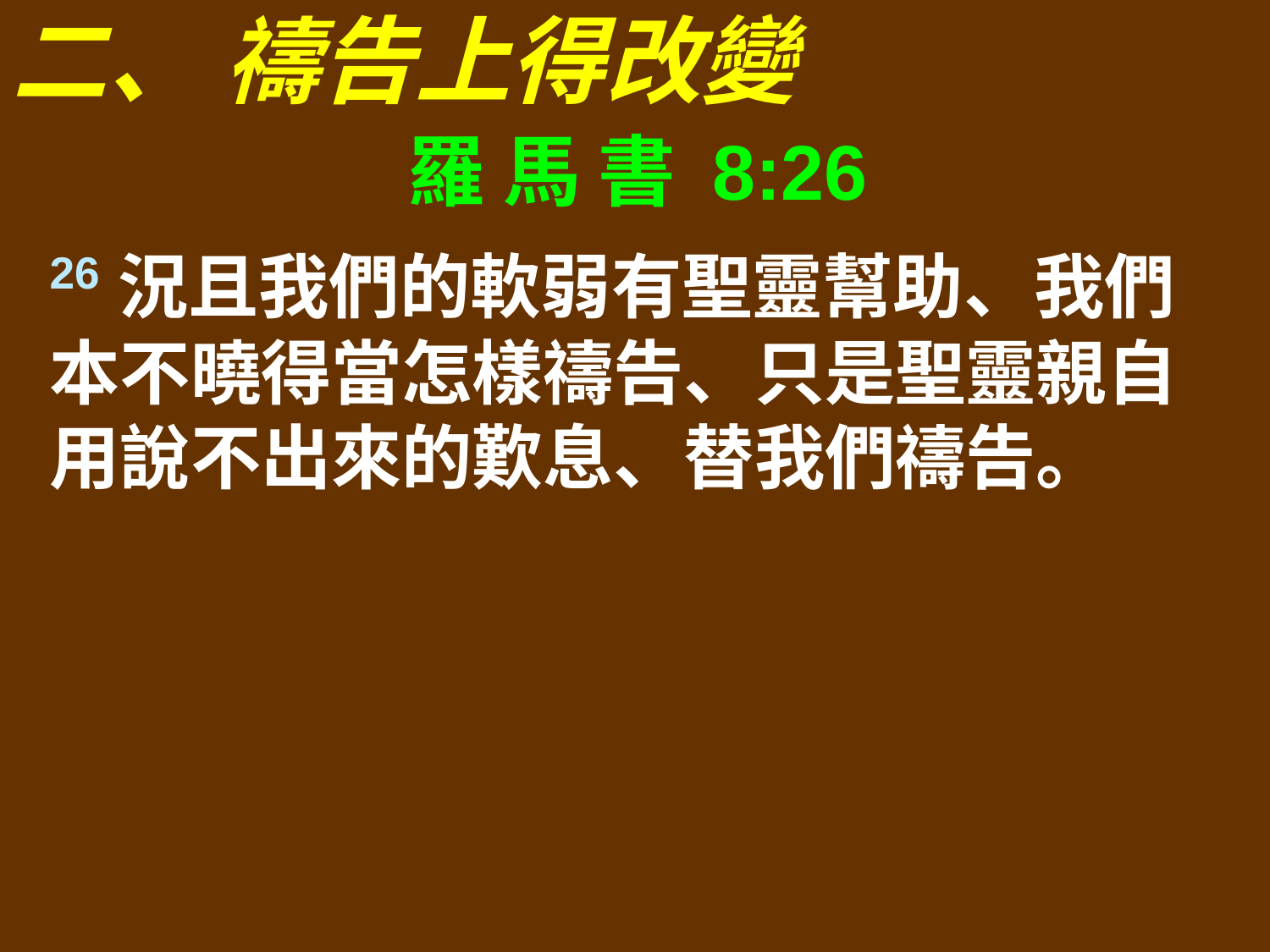

二、 禱告上得改變
羅 馬 書 8:26
26況且我們的軟弱有聖靈幫助、我們本不曉得當怎樣禱告、只是聖靈親自用說不出來的歎息、替我們禱告。